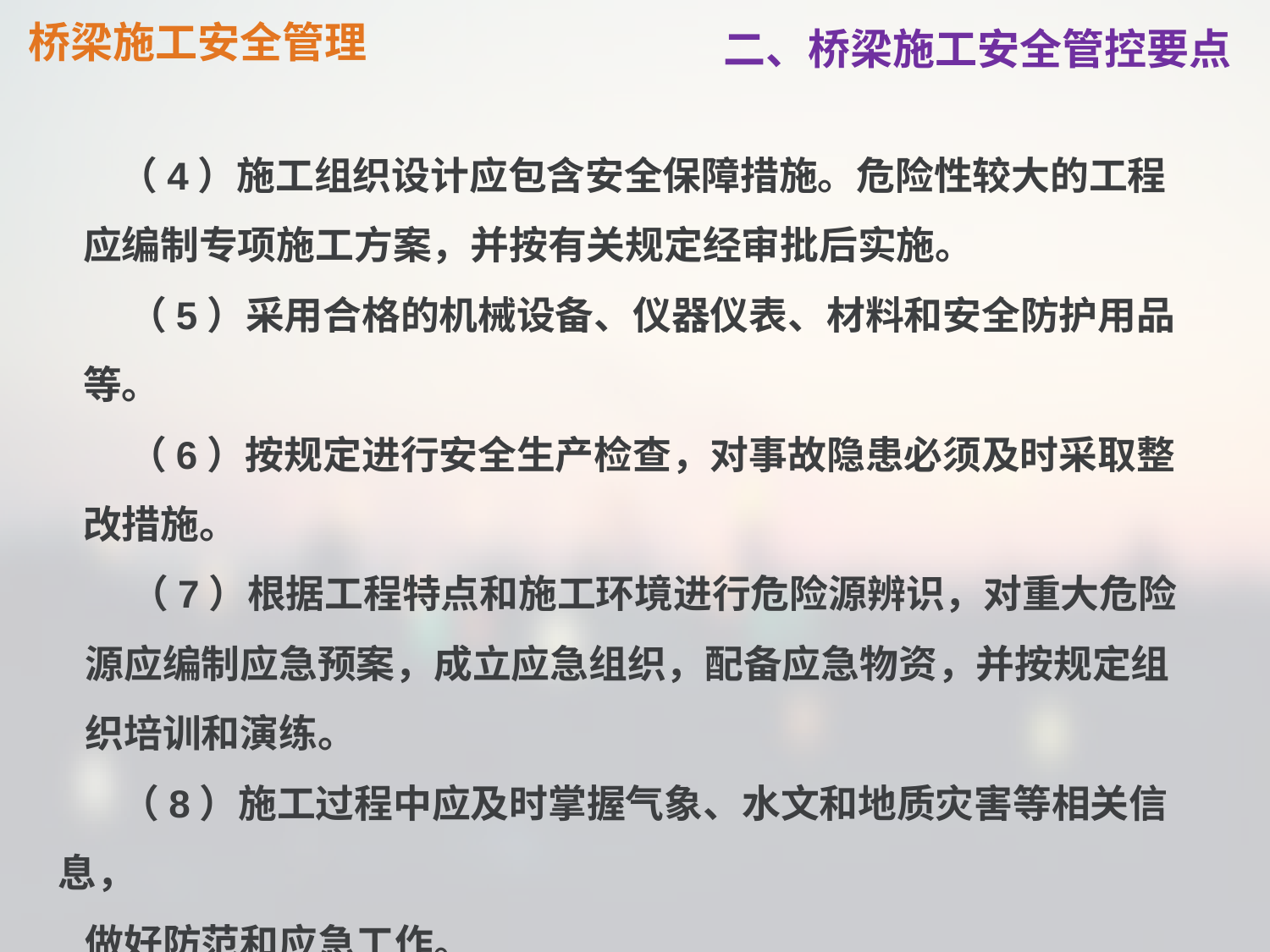

桥梁施工安全管理
二、桥梁施工安全管控要点
   （4）施工组织设计应包含安全保障措施。危险性较大的工程应编制专项施工方案，并按有关规定经审批后实施。
    （5）采用合格的机械设备、仪器仪表、材料和安全防护用品等。
    （6）按规定进行安全生产检查，对事故隐患必须及时采取整改措施。
       （7）根据工程特点和施工环境进行危险源辨识，对重大危险
  源应编制应急预案，成立应急组织，配备应急物资，并按规定组
  织培训和演练。
      （8）施工过程中应及时掌握气象、水文和地质灾害等相关信息，
  做好防范和应急工作。